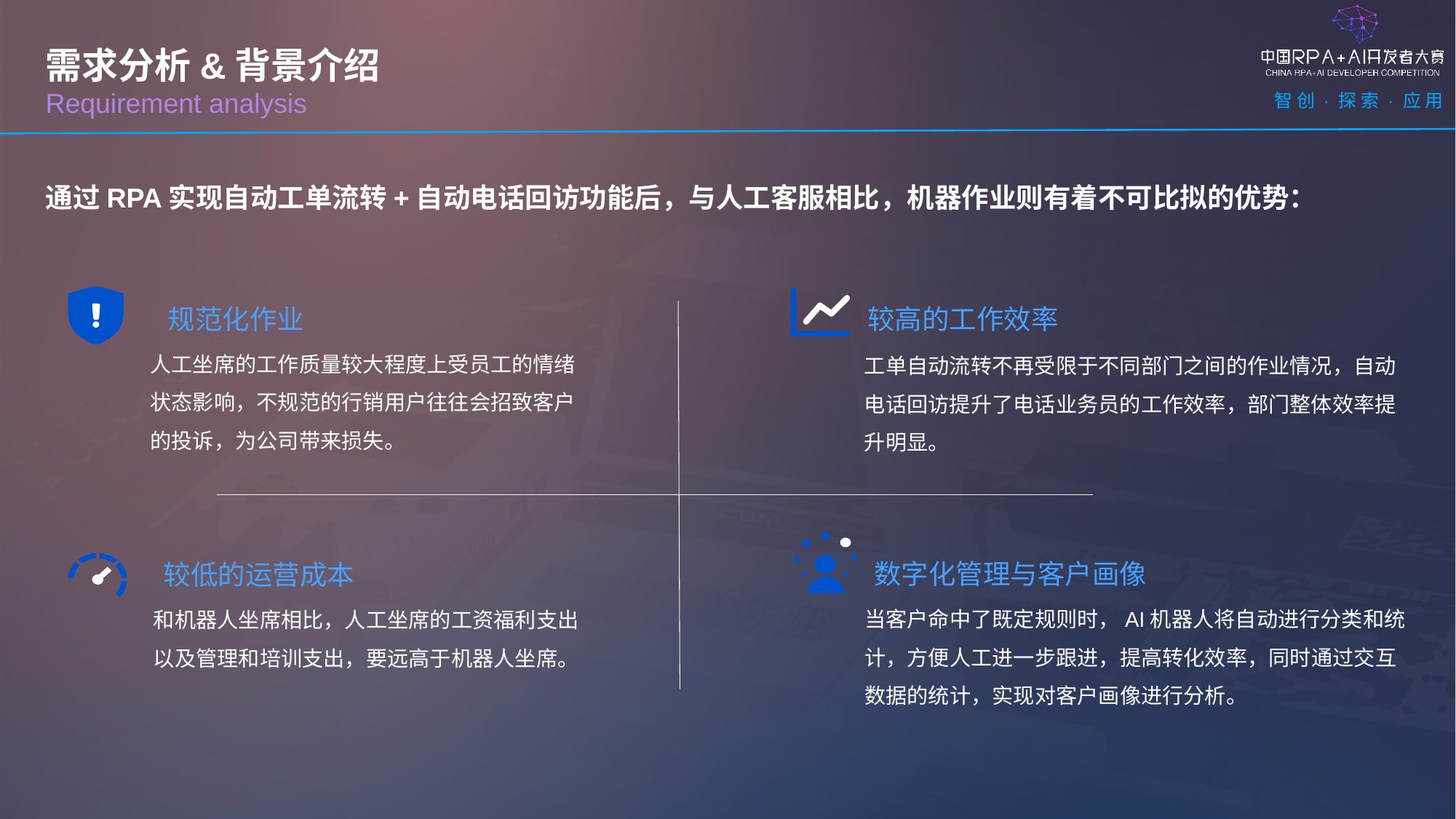

需求分析&背景介绍
Requirement analysis
通过RPA实现自动工单流转+自动电话回访功能后，与人工客服相比，机器作业则有着不可比拟的优势：

较高的工作效率
工单自动流转不再受限于不同部门之间的作业情况，自动电话回访提升了电话业务员的工作效率，部门整体效率提升明显。

规范化作业
人工坐席的工作质量较大程度上受员工的情绪状态影响，不规范的行销用户往往会招致客户的投诉，为公司带来损失。

数字化管理与客户画像
当客户命中了既定规则时，AI机器人将自动进行分类和统计，方便人工进一步跟进，提高转化效率，同时通过交互数据的统计，实现对客户画像进行分析。
较低的运营成本

和机器人坐席相比，人工坐席的工资福利支出以及管理和培训支出，要远高于机器人坐席。